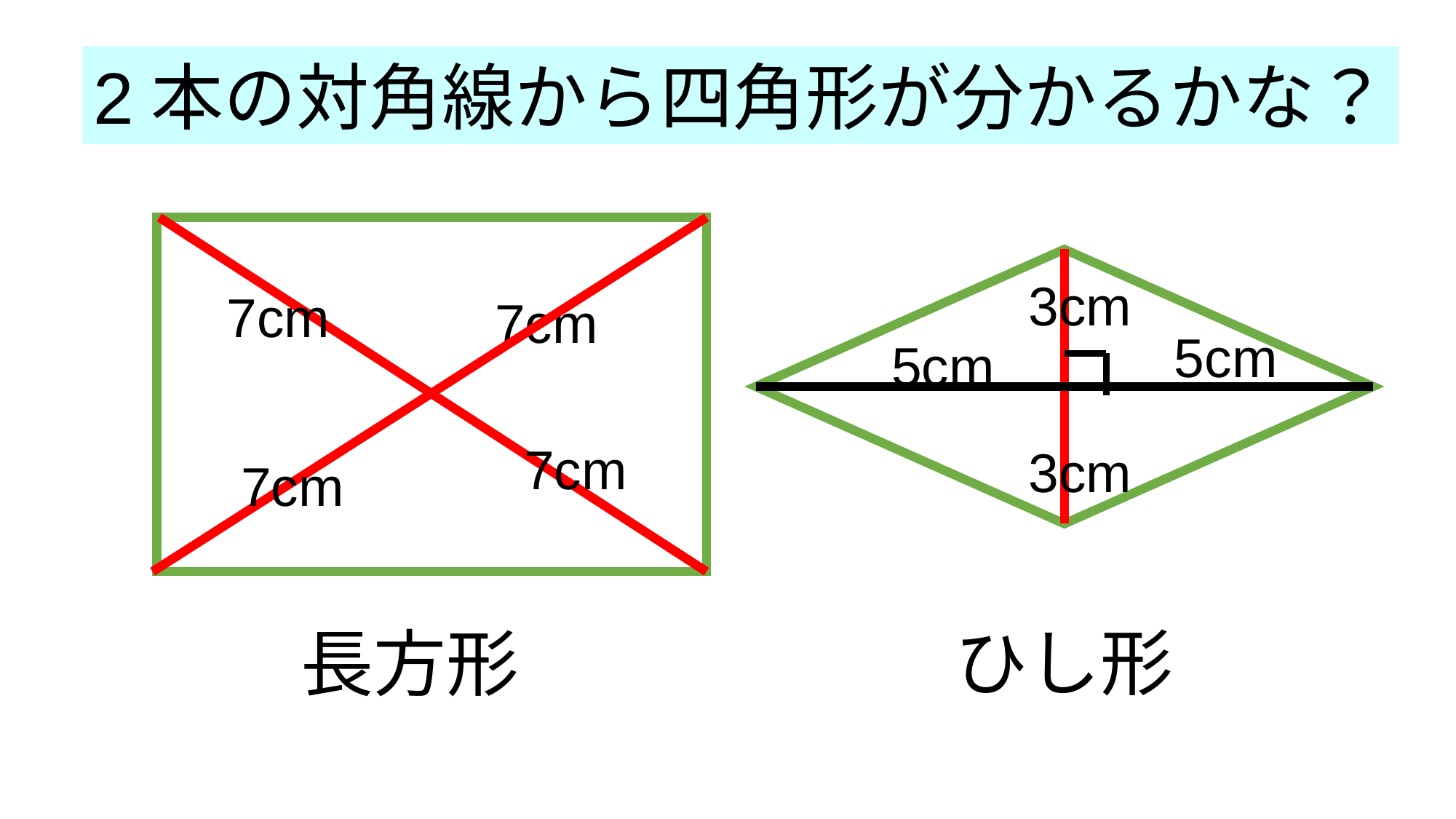

2本の対角線から四角形が分かるかな？

3cm
7cm
7cm
5cm
5cm
7cm
3cm
7cm
ひし形
長方形